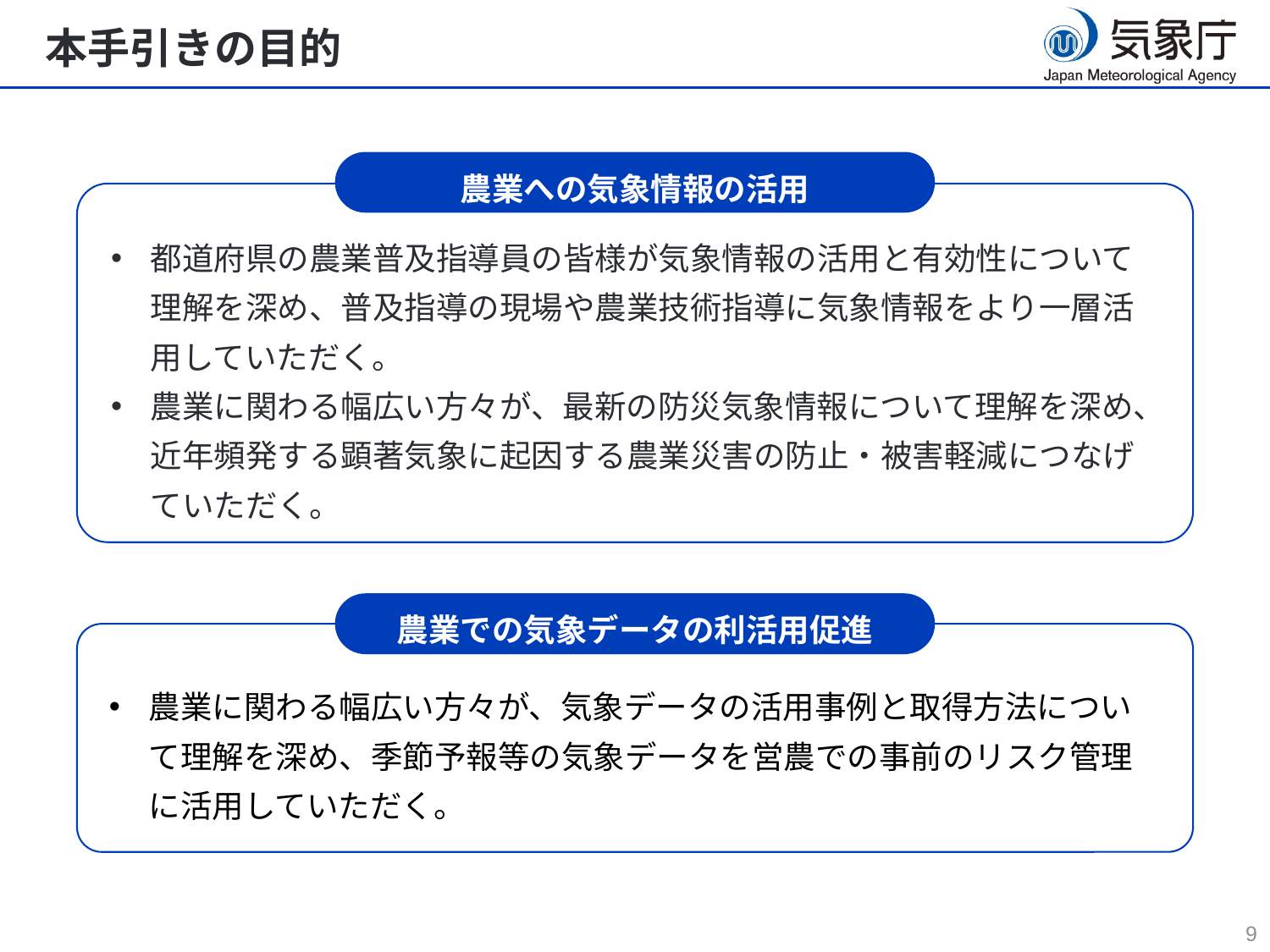

# 本手引きの目的
農業への気象情報の活用
都道府県の農業普及指導員の皆様が気象情報の活用と有効性について理解を深め、普及指導の現場や農業技術指導に気象情報をより一層活用していただく。
農業に関わる幅広い方々が、最新の防災気象情報について理解を深め、近年頻発する顕著気象に起因する農業災害の防止・被害軽減につなげていただく。
農業での気象データの利活用促進
農業に関わる幅広い方々が、気象データの活用事例と取得方法について理解を深め、季節予報等の気象データを営農での事前のリスク管理に活用していただく。
9